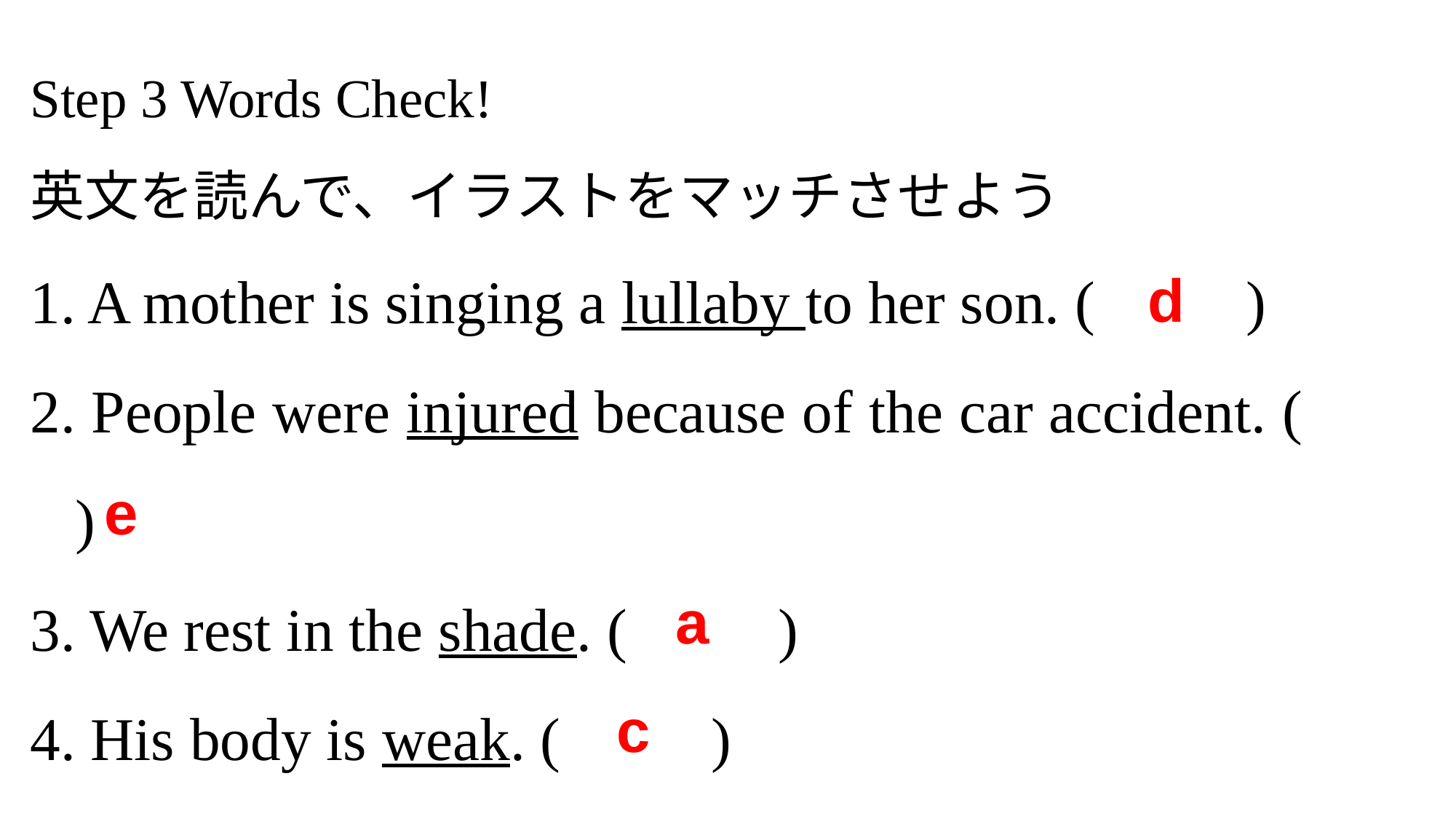

Step 3 Words Check!
英文を読んで、イラストをマッチさせよう
1. A mother is singing a lullaby to her son. (          )
2. People were injured because of the car accident. (          )
3. We rest in the shade. (          )
4. His body is weak. (          )
d
e
a
c